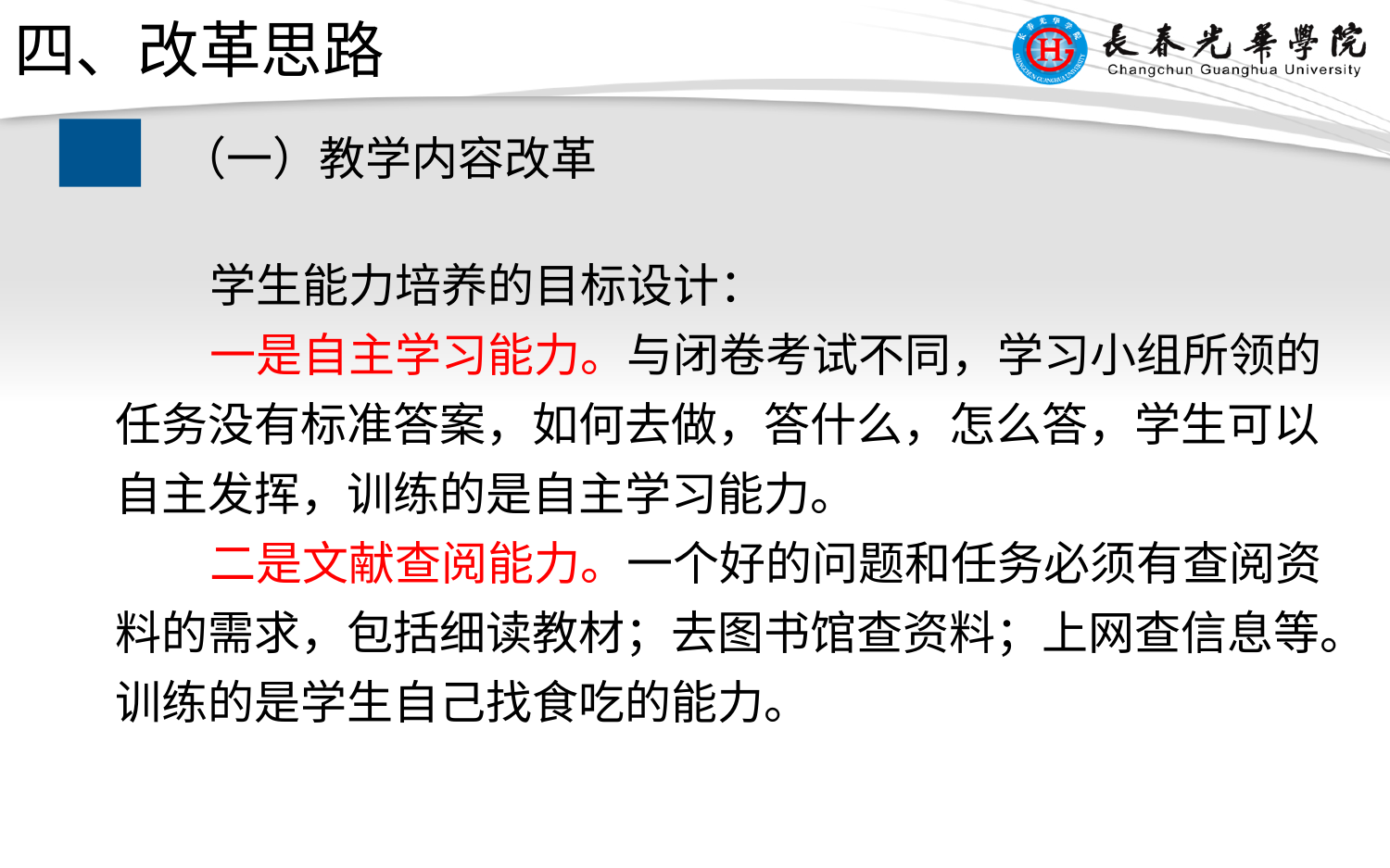

四、改革思路

（一）教学内容改革
        学生能力培养的目标设计：
        一是自主学习能力。与闭卷考试不同，学习小组所领的任务没有标准答案，如何去做，答什么，怎么答，学生可以自主发挥，训练的是自主学习能力。
        二是文献查阅能力。一个好的问题和任务必须有查阅资料的需求，包括细读教材；去图书馆查资料；上网查信息等。训练的是学生自己找食吃的能力。